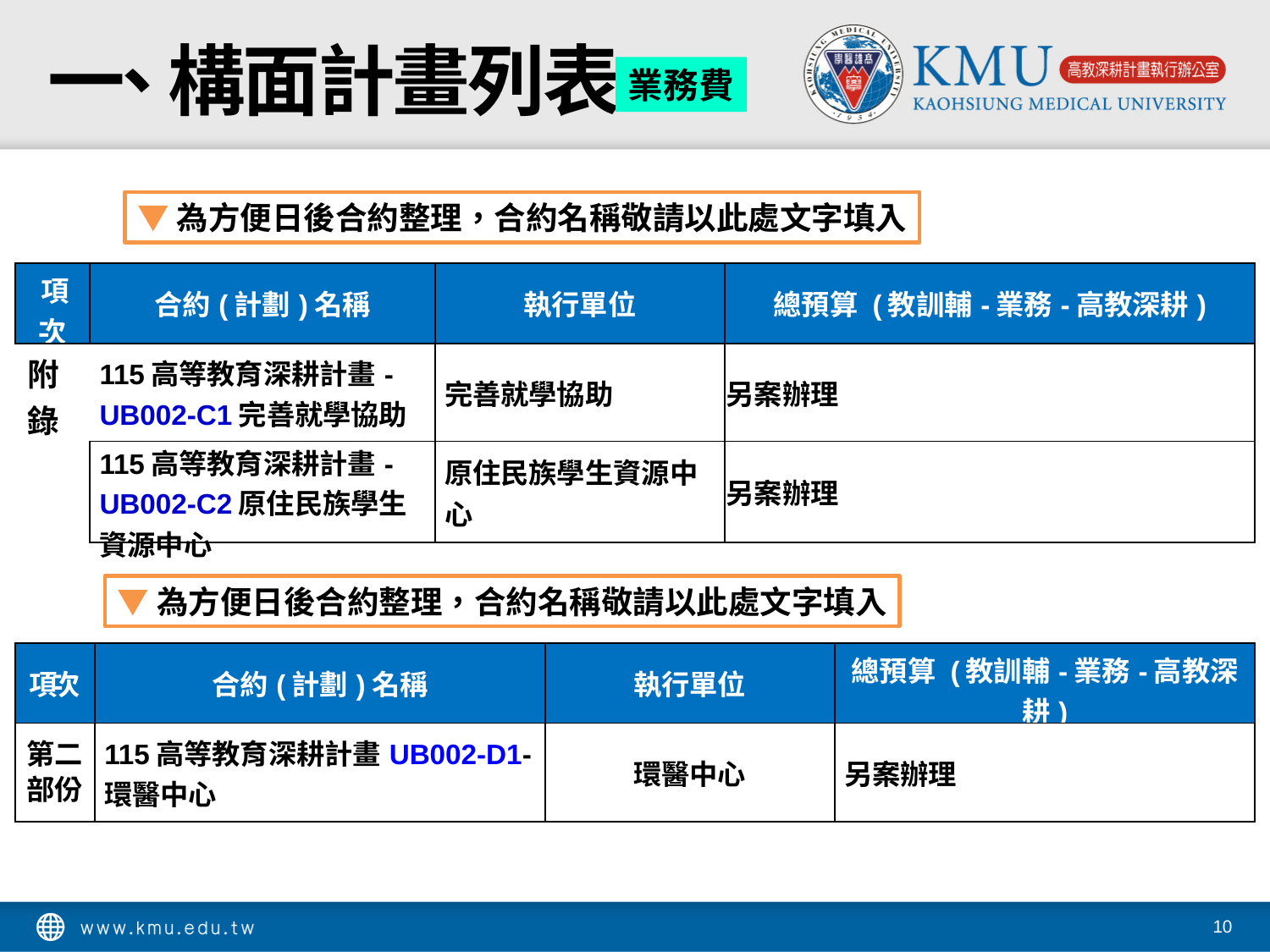

# 一、 構面計畫列表
業務費
▼為方便日後合約整理，合約名稱敬請以此處文字填入
| 項次 | 合約(計劃)名稱 | 執行單位 | 總預算 (教訓輔-業務-高教深耕) |
| --- | --- | --- | --- |
| 附錄 | 115高等教育深耕計畫-UB002-C1完善就學協助 | 完善就學協助 | 另案辦理 |
|  | 115高等教育深耕計畫-UB002-C2原住民族學生資源中心 | 原住民族學生資源中心 | 另案辦理 |
▼為方便日後合約整理，合約名稱敬請以此處文字填入
| 項次 | 合約(計劃)名稱 | 執行單位 | 總預算 (教訓輔-業務-高教深耕) |
| --- | --- | --- | --- |
| 第二部份 | 115高等教育深耕計畫UB002-D1-環醫中心 | 環醫中心 | 另案辦理 |
10